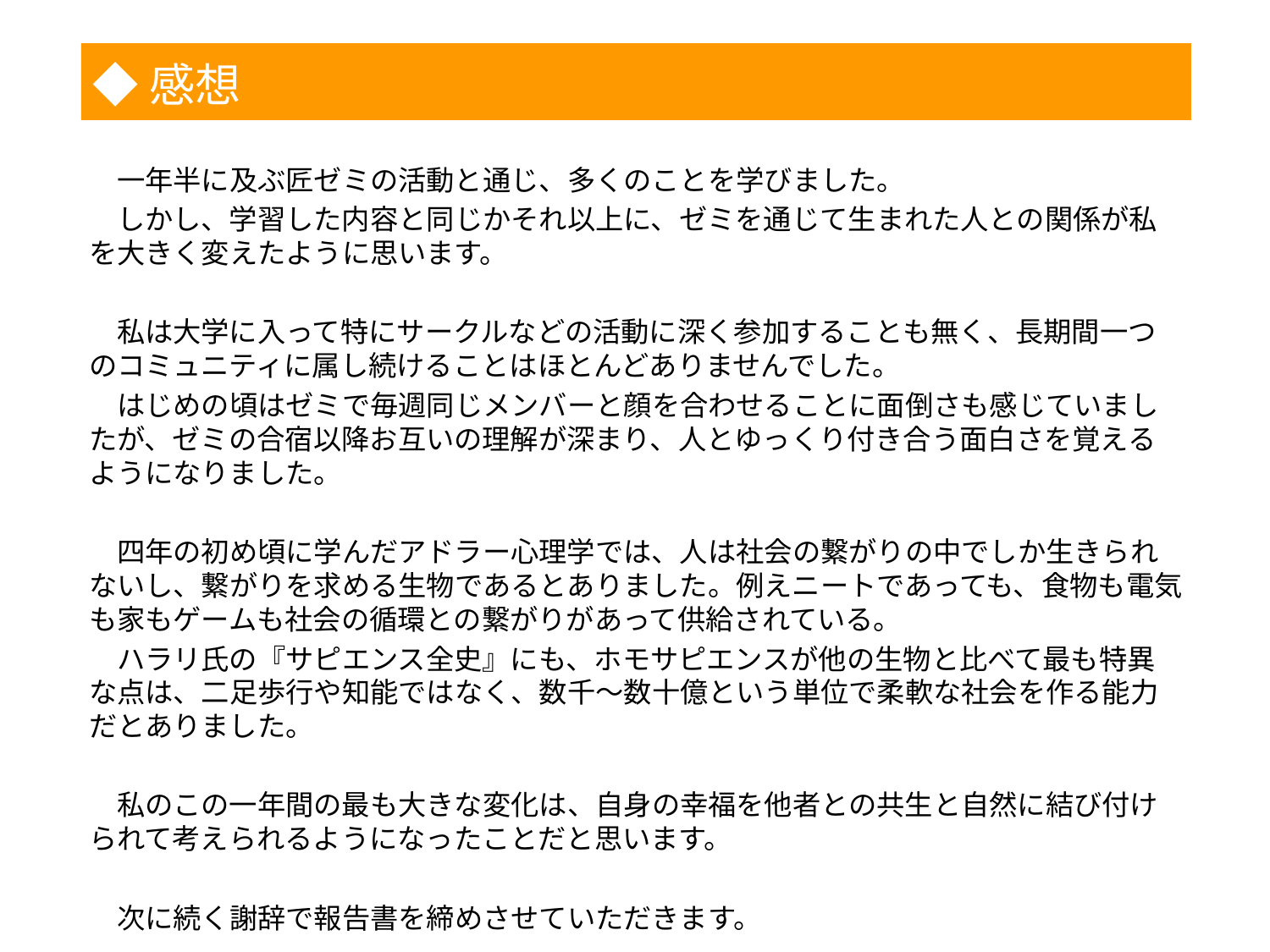

◆感想

1
　一年半に及ぶ匠ゼミの活動と通じ、多くのことを学びました。
　しかし、学習した内容と同じかそれ以上に、ゼミを通じて生まれた人との関係が私を大きく変えたように思います。

　私は大学に入って特にサークルなどの活動に深く参加することも無く、長期間一つのコミュニティに属し続けることはほとんどありませんでした。
　はじめの頃はゼミで毎週同じメンバーと顔を合わせることに面倒さも感じていましたが、ゼミの合宿以降お互いの理解が深まり、人とゆっくり付き合う面白さを覚えるようになりました。

　四年の初め頃に学んだアドラー心理学では、人は社会の繋がりの中でしか生きられないし、繋がりを求める生物であるとありました。例えニートであっても、食物も電気も家もゲームも社会の循環との繋がりがあって供給されている。
　ハラリ氏の『サピエンス全史』にも、ホモサピエンスが他の生物と比べて最も特異な点は、二足歩行や知能ではなく、数千～数十億という単位で柔軟な社会を作る能力だとありました。

　私のこの一年間の最も大きな変化は、自身の幸福を他者との共生と自然に結び付けられて考えられるようになったことだと思います。

　次に続く謝辞で報告書を締めさせていただきます。